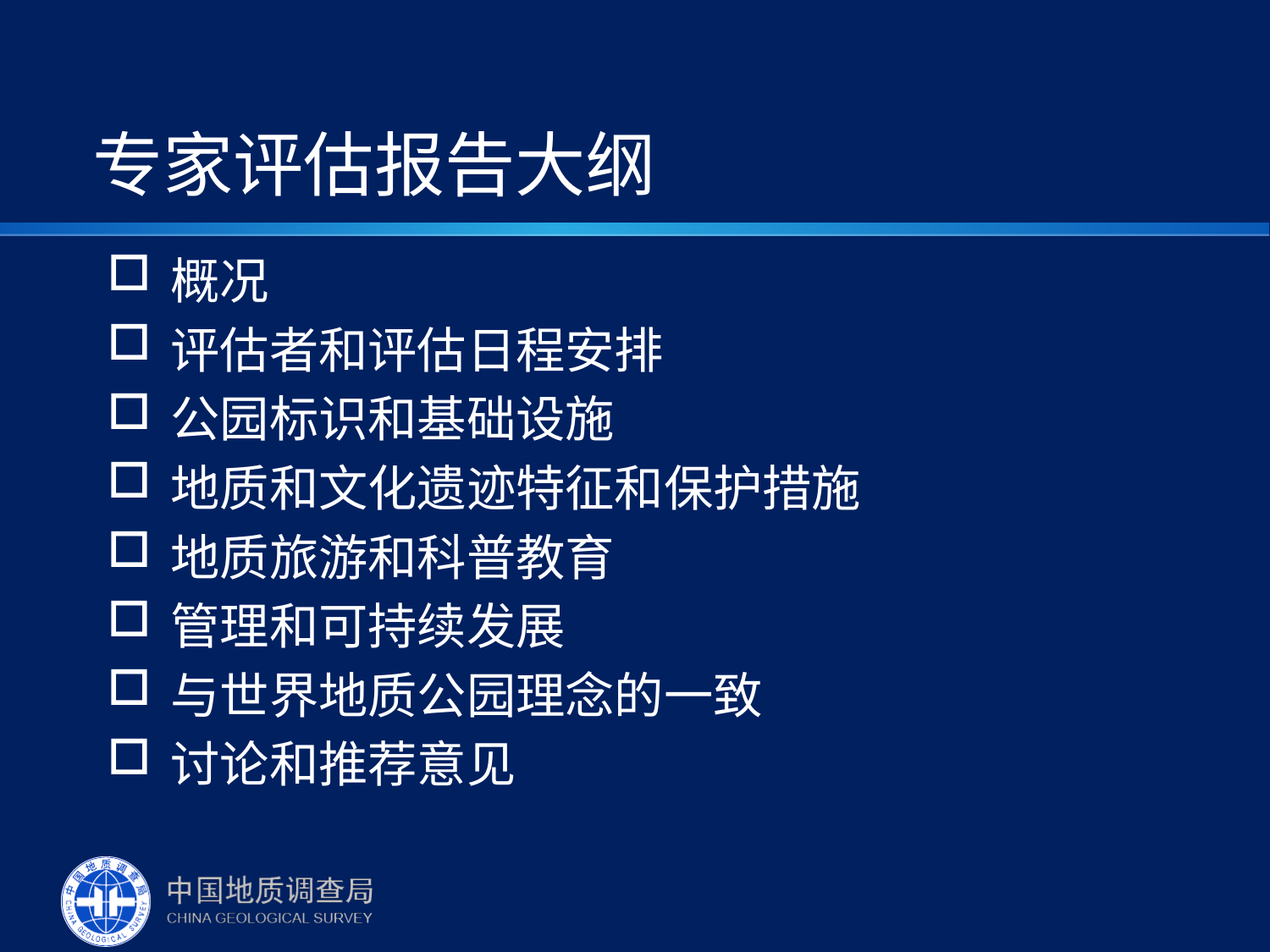

# 专家评估报告大纲
概况
评估者和评估日程安排
公园标识和基础设施
地质和文化遗迹特征和保护措施
地质旅游和科普教育
管理和可持续发展
与世界地质公园理念的一致
讨论和推荐意见